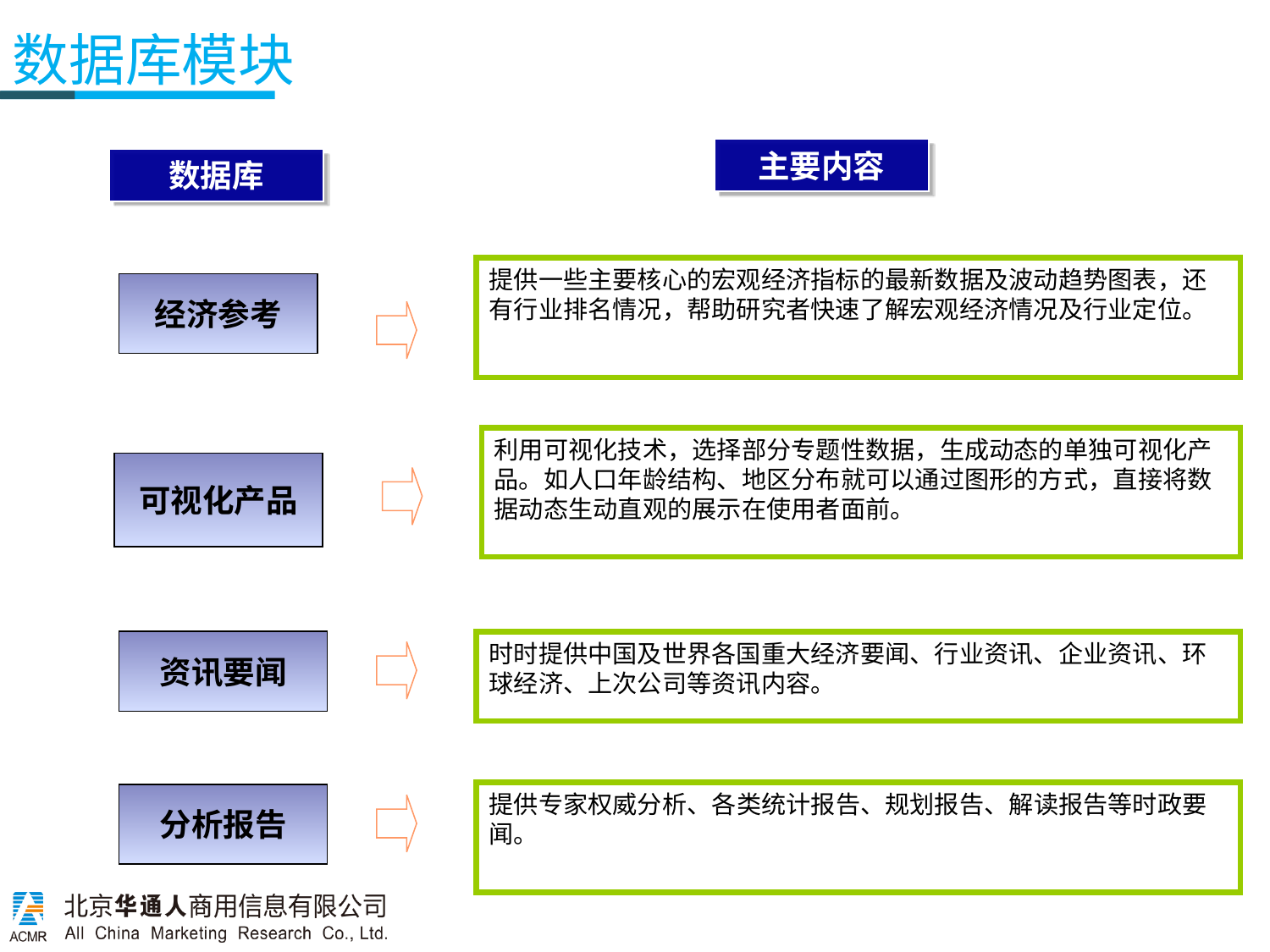

数据库模块

主要内容
数据库
提供一些主要核心的宏观经济指标的最新数据及波动趋势图表，还有行业排名情况，帮助研究者快速了解宏观经济情况及行业定位。
经济参考

利用可视化技术，选择部分专题性数据，生成动态的单独可视化产品。如人口年龄结构、地区分布就可以通过图形的方式，直接将数据动态生动直观的展示在使用者面前。
可视化产品

资讯要闻
时时提供中国及世界各国重大经济要闻、行业资讯、企业资讯、环球经济、上次公司等资讯内容。

提供专家权威分析、各类统计报告、规划报告、解读报告等时政要闻。
分析报告